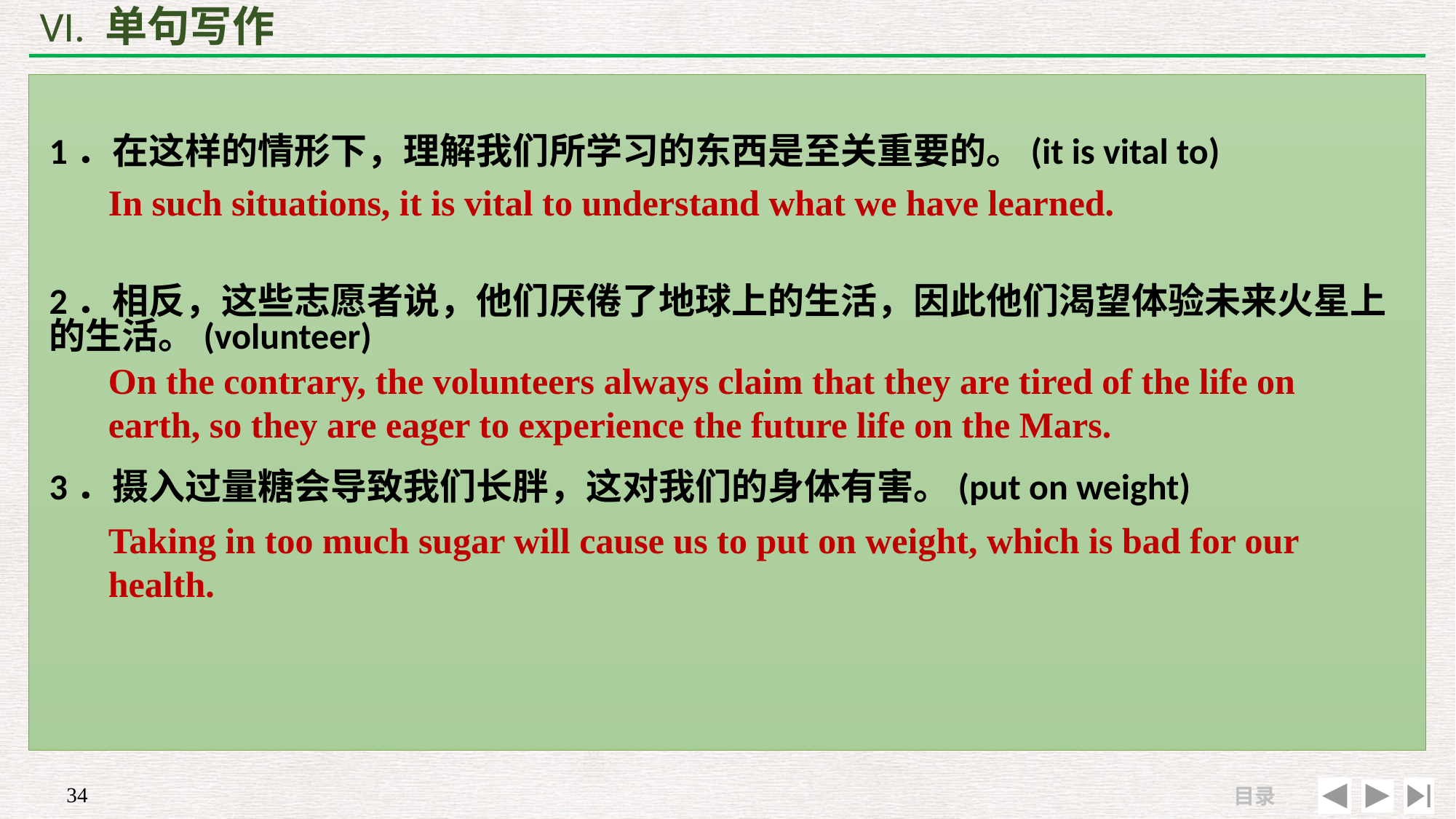

# VI. 单句写作

1．在这样的情形下，理解我们所学习的东西是至关重要的。(it is vital to)

2．相反，这些志愿者说，他们厌倦了地球上的生活，因此他们渴望体验未来火星上的生活。(volunteer)

3．摄入过量糖会导致我们长胖，这对我们的身体有害。(put on weight)
In such situations, it is vital to understand what we have learned.
On the contrary, the volunteers always claim that they are tired of the life on earth, so they are eager to experience the future life on the Mars.
Taking in too much sugar will cause us to put on weight, which is bad for our health.